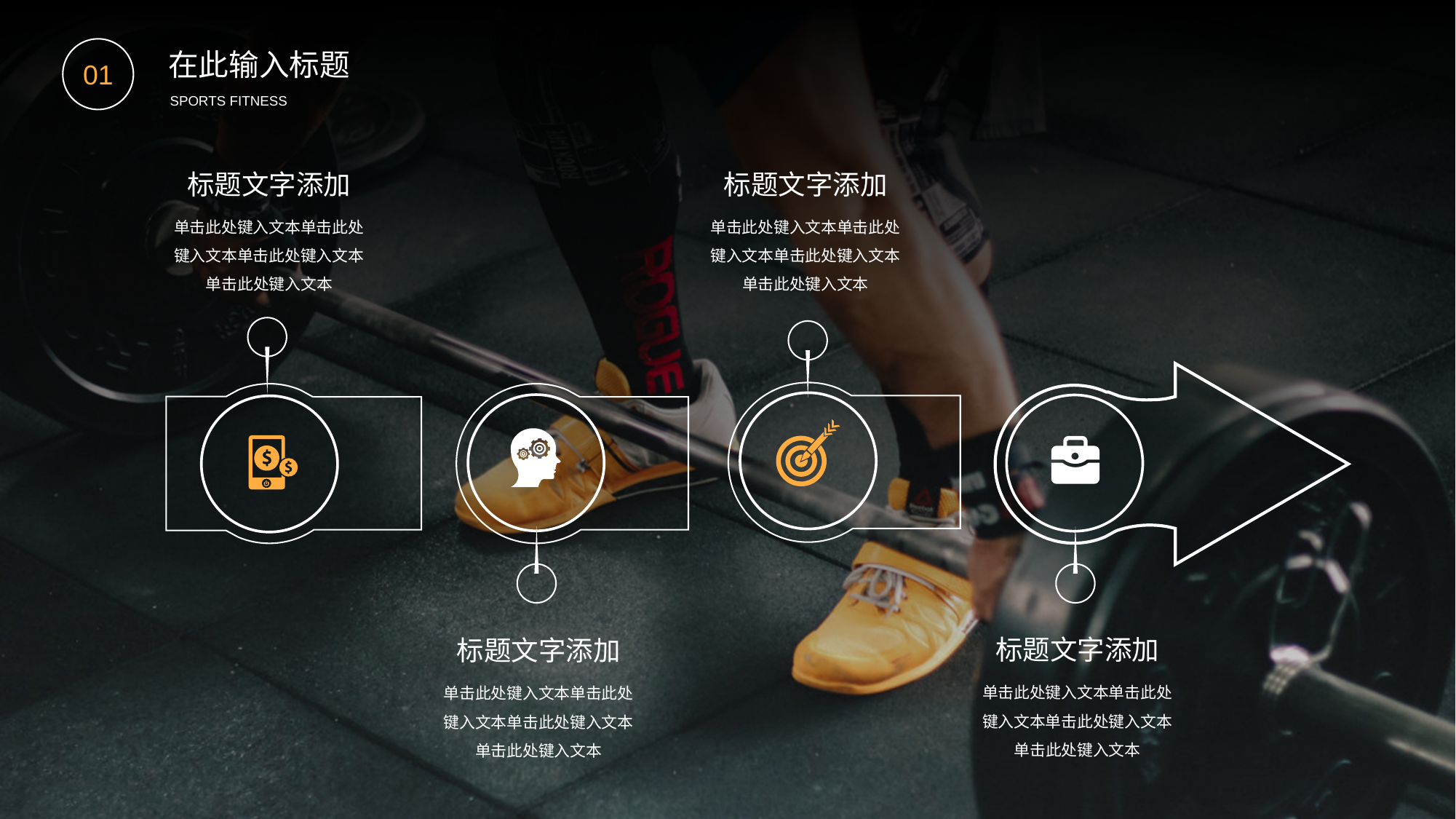

在此输入标题
01
SPORTS FITNESS
标题文字添加
单击此处键入文本单击此处键入文本单击此处键入文本单击此处键入文本

标题文字添加
单击此处键入文本单击此处键入文本单击此处键入文本单击此处键入文本

标题文字添加
单击此处键入文本单击此处键入文本单击此处键入文本单击此处键入文本

标题文字添加
单击此处键入文本单击此处键入文本单击此处键入文本单击此处键入文本